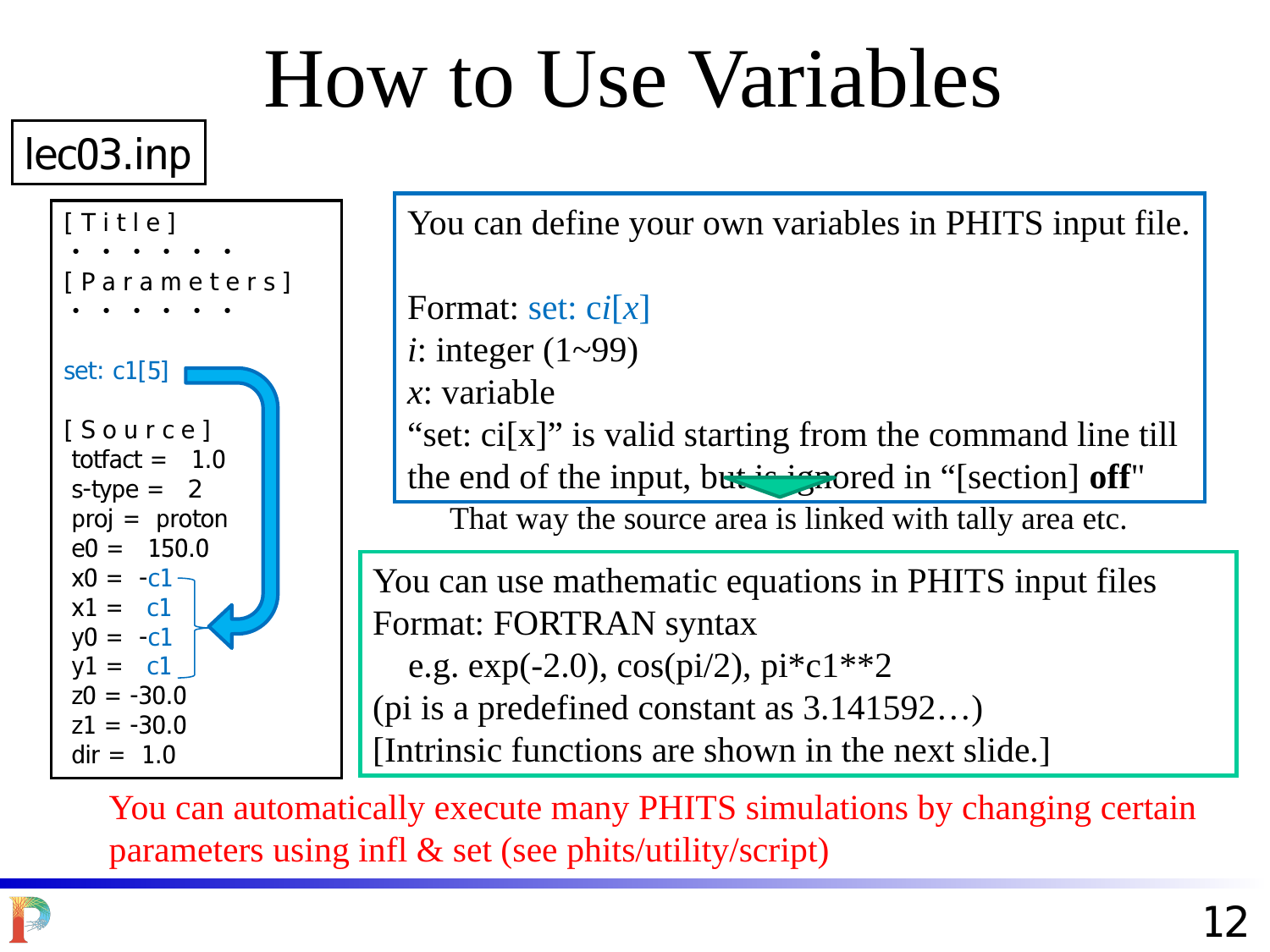

How to Use Variables
lec03.inp
You can define your own variables in PHITS input file.
Format: set: ci[x]
i: integer (1~99)
x: variable
“set: ci[x]” is valid starting from the command line till the end of the input, but is ignored in “[section] off"
[ T i t l e ]
・ ・ ・ ・ ・ ・
[ P a r a m e t e r s ]
・ ・ ・ ・ ・ ・

set: c1[5]

[ S o u r c e ]
 totfact =   1.0
 s-type =   2
 proj =  proton
 e0 =   150.0
 x0 =  -c1
 x1 =   c1
 y0 =  -c1
 y1 =   c1
 z0 = -30.0
 z1 = -30.0
 dir =  1.0

That way the source area is linked with tally area etc.
You can use mathematic equations in PHITS input files
Format: FORTRAN syntax
    e.g. exp(-2.0), cos(pi/2), pi*c1**2
(pi is a predefined constant as 3.141592…)
[Intrinsic functions are shown in the next slide.]

You can automatically execute many PHITS simulations by changing certain parameters using infl & set (see phits/utility/script)